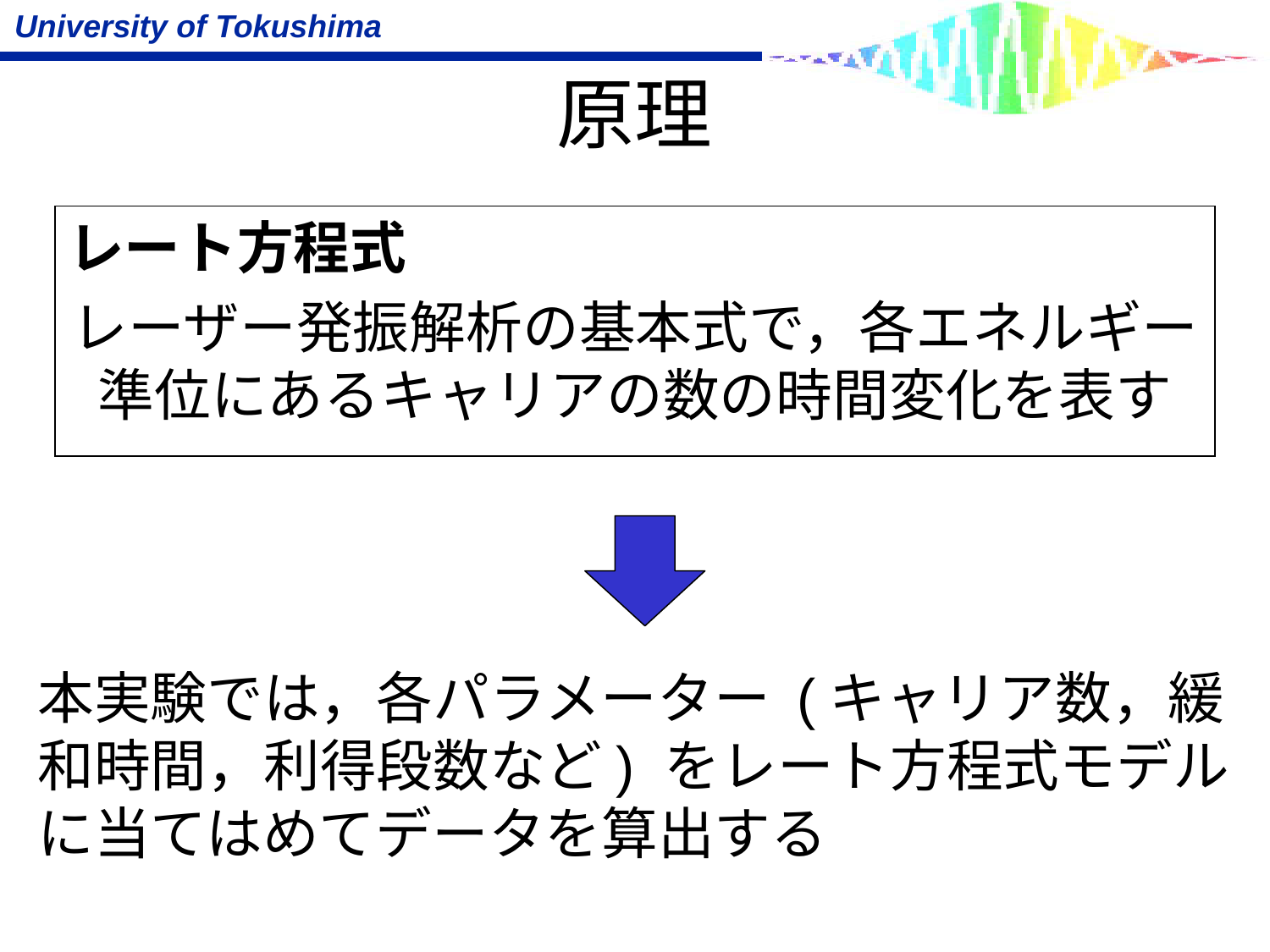

# 原理
レート方程式
レーザー発振解析の基本式で，各エネルギー準位にあるキャリアの数の時間変化を表す

本実験では，各パラメーター (キャリア数，緩和時間，利得段数など) をレート方程式モデルに当てはめてデータを算出する